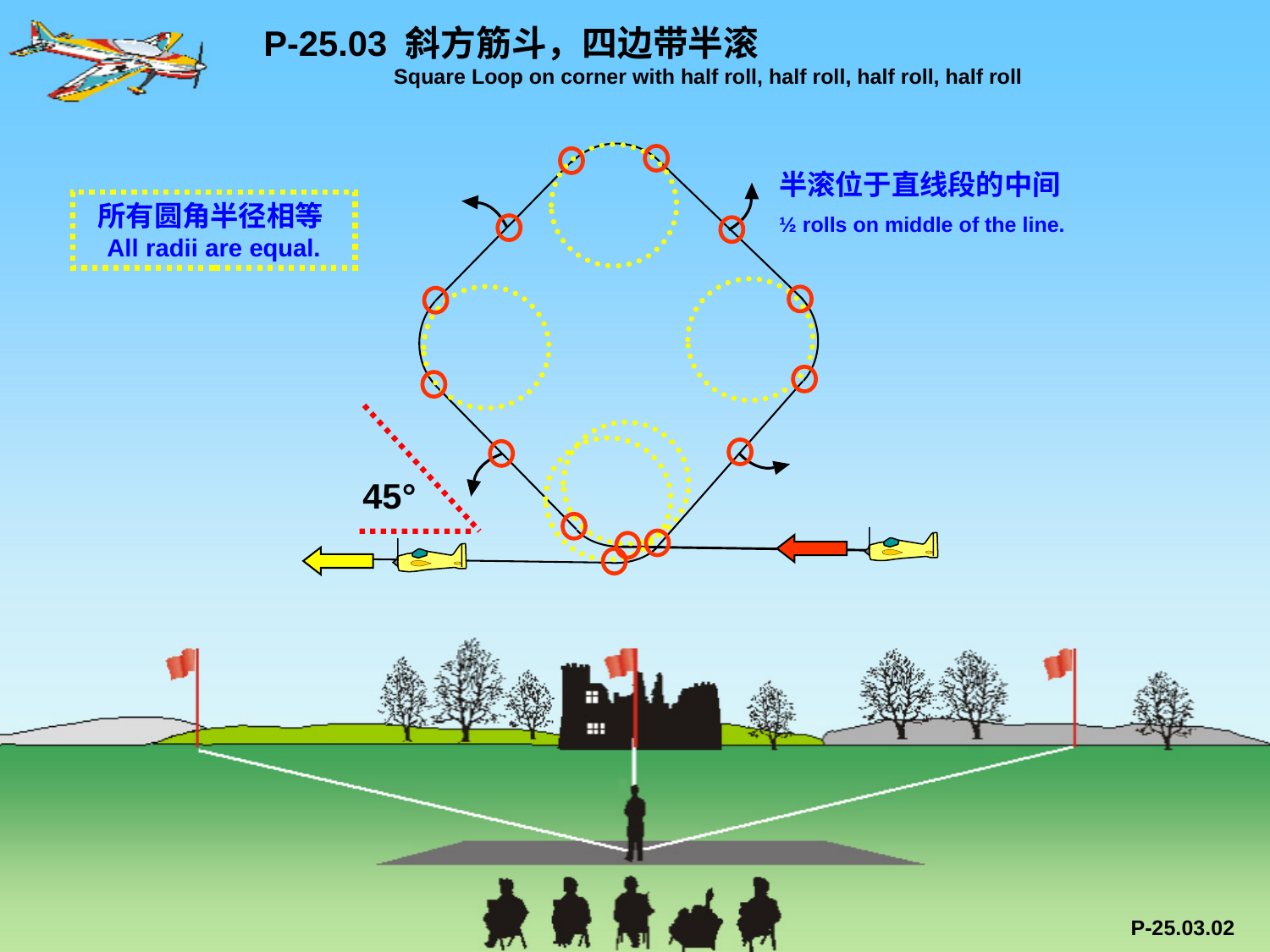

P-25.03 斜方筋斗，四边带半滚
                      Square Loop on corner with half roll, half roll, half roll, half roll

半滚位于直线段的中间
½ rolls on middle of the line.
所有圆角半径相等All radii are equal.

45°

P-25.03.02